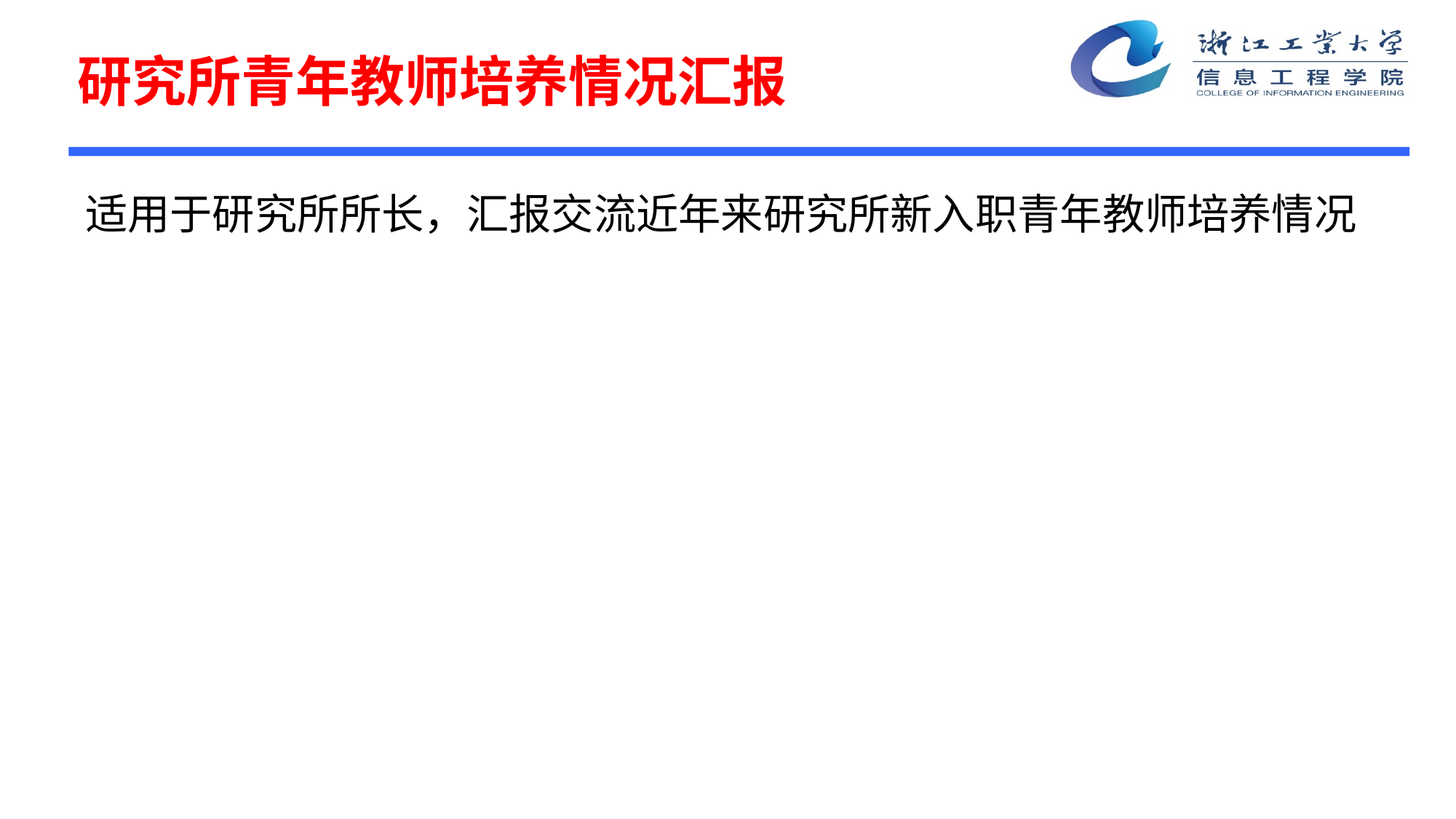

研究所青年教师培养情况汇报
适用于研究所所长，汇报交流近年来研究所新入职青年教师培养情况